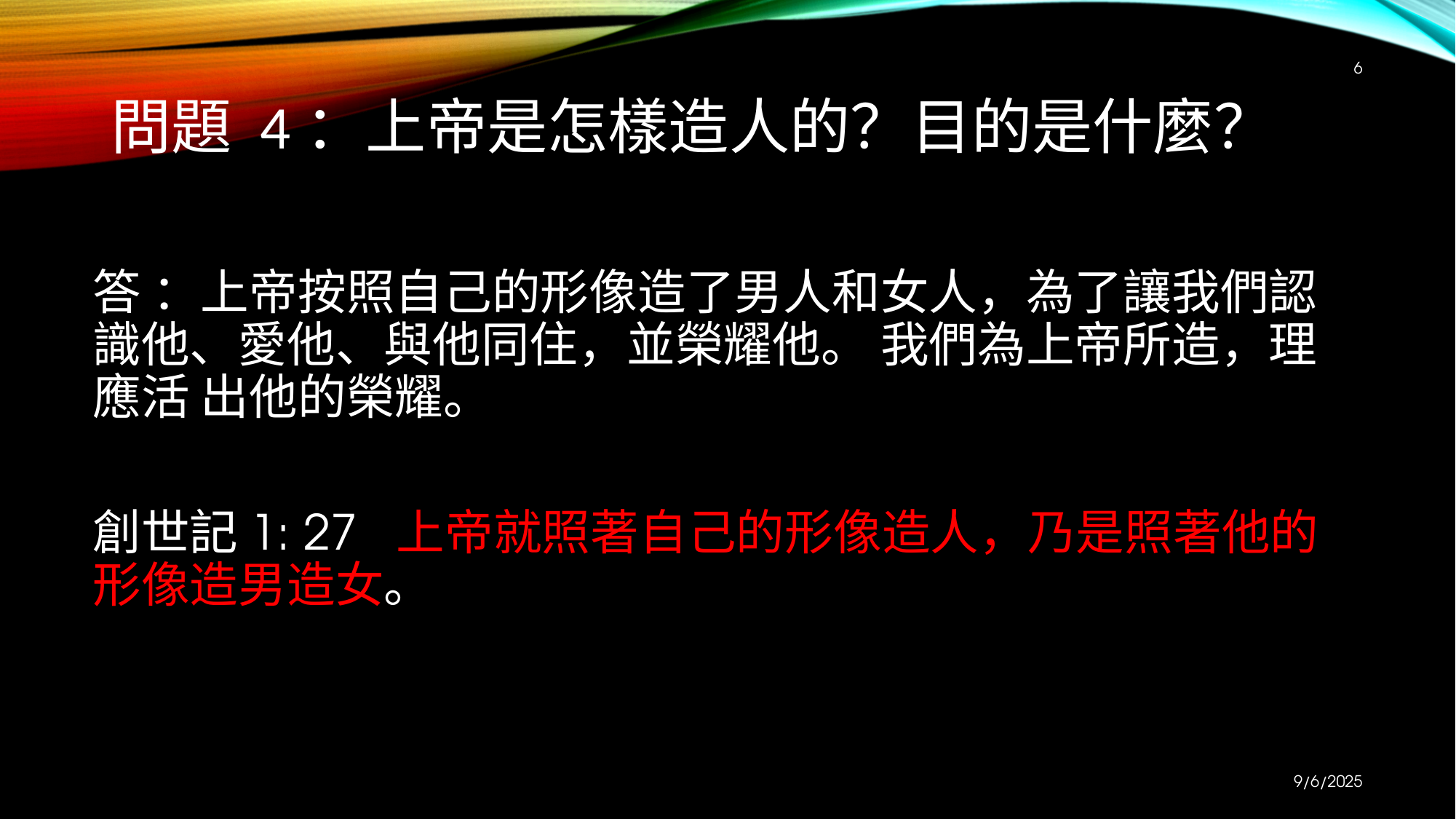

6
# 問題 4：上帝是怎樣造人的？目的是什麼？
答 ：上帝按照自己的形像造了男人和女人，為了讓我們認識他、愛他、與他同住，並榮耀他。 我們為上帝所造，理應活 出他的榮耀。

創世記1: 27  上帝就照著自己的形像造人，乃是照著他的形像造男造女。
9/6/2025